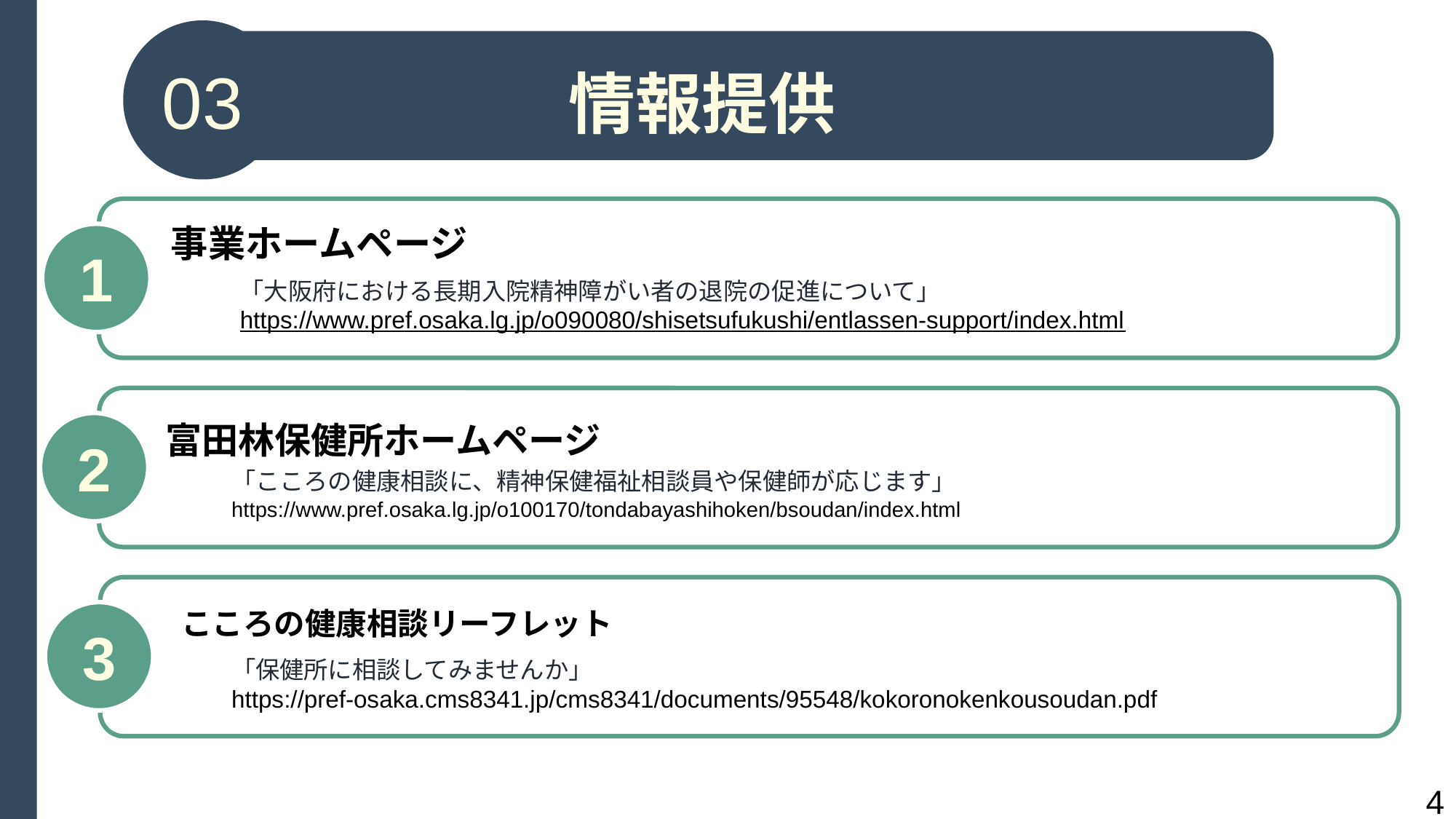

03

情報提供

事業ホームページ
1
「大阪府における長期入院精神障がい者の退院の促進について」https://www.pref.osaka.lg.jp/o090080/shisetsufukushi/entlassen-support/index.html

富田林保健所ホームページ
2
「こころの健康相談に、精神保健福祉相談員や保健師が応じます」
https://www.pref.osaka.lg.jp/o100170/tondabayashihoken/bsoudan/index.html

こころの健康相談リーフレット
3
「保健所に相談してみませんか」
https://pref-osaka.cms8341.jp/cms8341/documents/95548/kokoronokenkousoudan.pdf